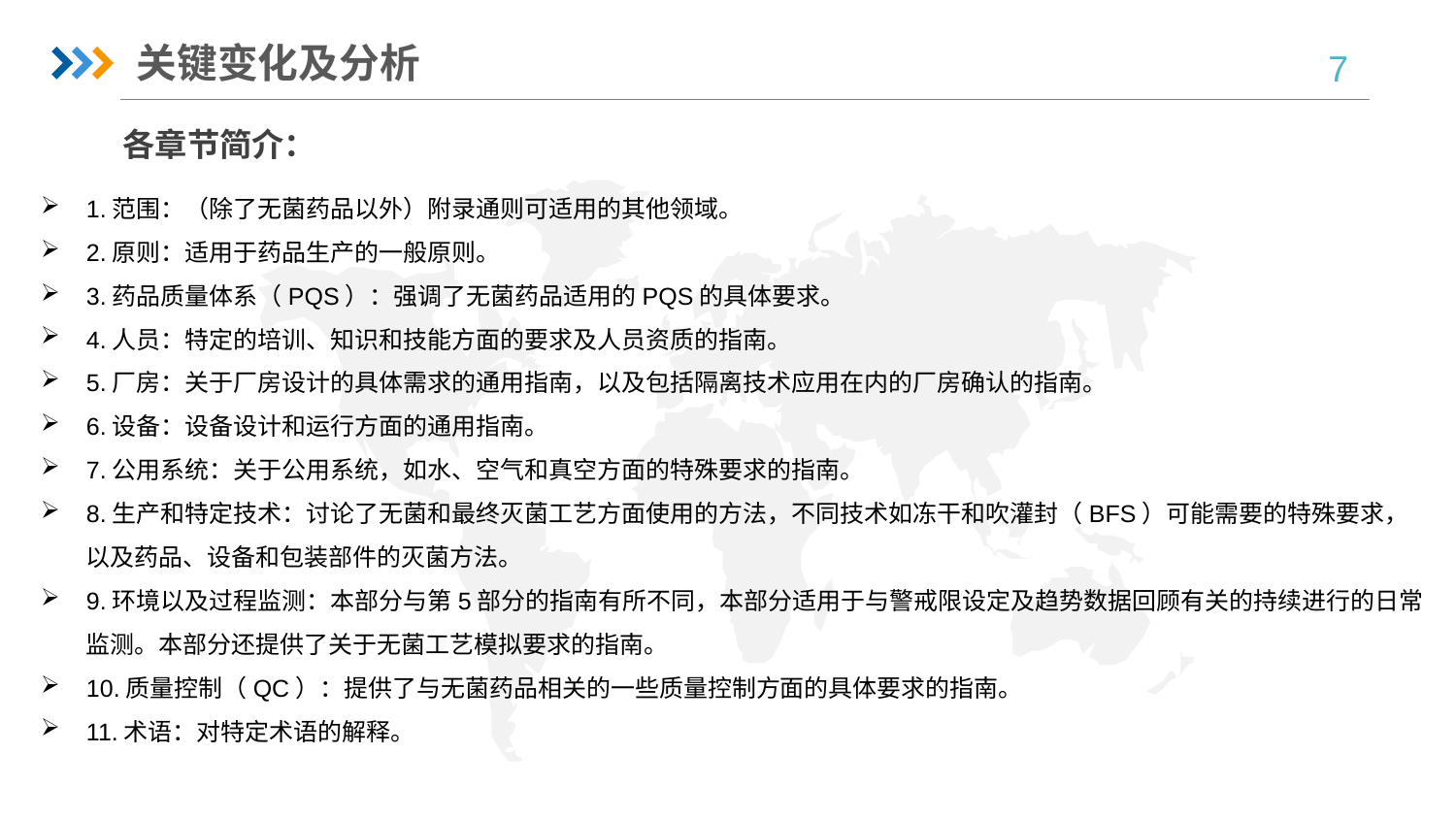

关键变化及分析
各章节简介：

1.范围：（除了无菌药品以外）附录通则可适用的其他领域。
2.原则：适用于药品生产的一般原则。
3.药品质量体系（PQS）：强调了无菌药品适用的PQS的具体要求。
4.人员：特定的培训、知识和技能方面的要求及人员资质的指南。
5.厂房：关于厂房设计的具体需求的通用指南，以及包括隔离技术应用在内的厂房确认的指南。
6.设备：设备设计和运行方面的通用指南。
7.公用系统：关于公用系统，如水、空气和真空方面的特殊要求的指南。
8.生产和特定技术：讨论了无菌和最终灭菌工艺方面使用的方法，不同技术如冻干和吹灌封（BFS）可能需要的特殊要求，以及药品、设备和包装部件的灭菌方法。
9.环境以及过程监测：本部分与第5部分的指南有所不同，本部分适用于与警戒限设定及趋势数据回顾有关的持续进行的日常监测。本部分还提供了关于无菌工艺模拟要求的指南。
10.质量控制（QC）：提供了与无菌药品相关的一些质量控制方面的具体要求的指南。
11.术语：对特定术语的解释。